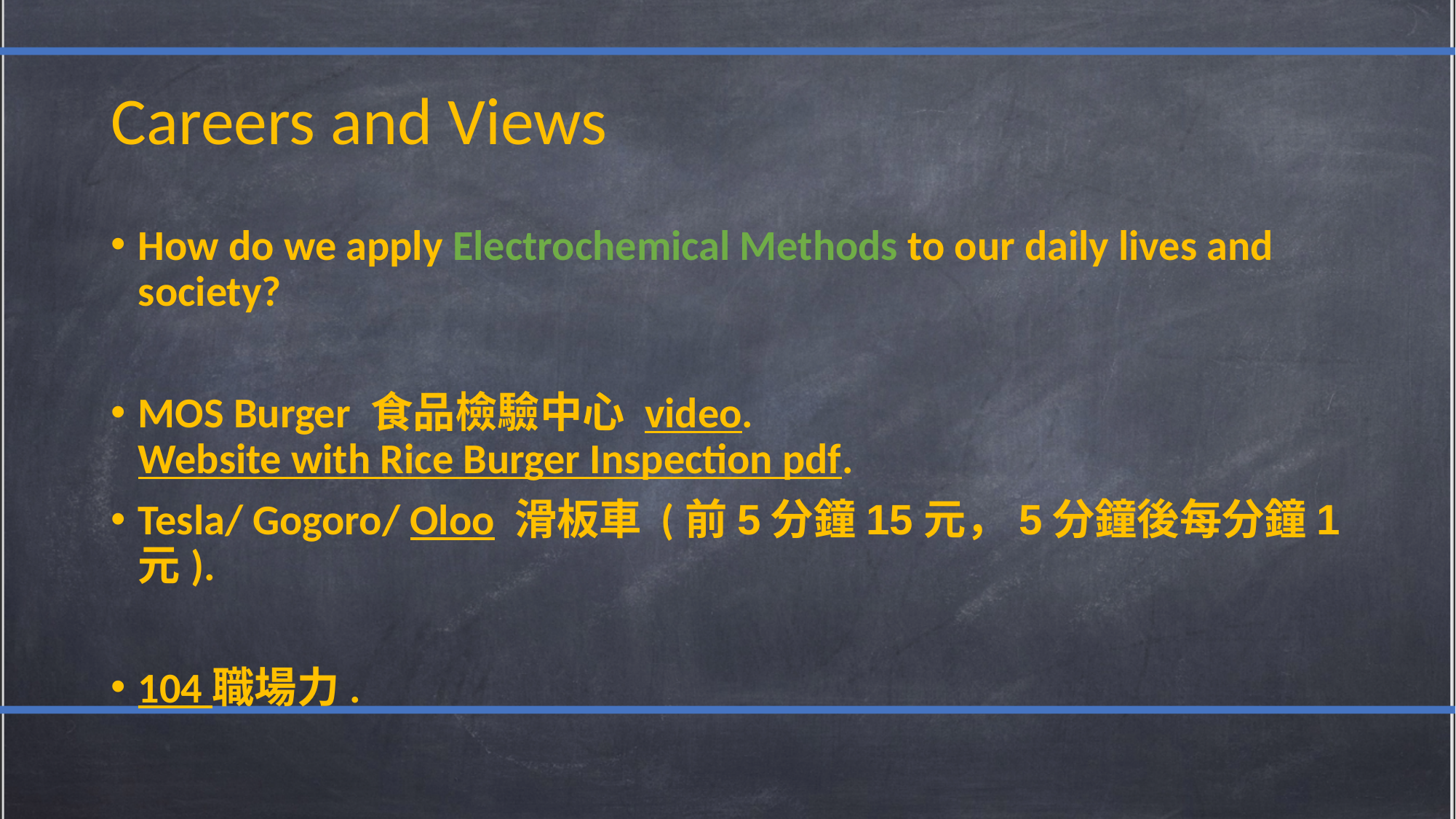

# Careers and Views
How do we apply Electrochemical Methods to our daily lives and society?

MOS Burger 食品檢驗中心 video. Website with Rice Burger Inspection pdf.
Tesla/ Gogoro/ Oloo 滑板車 (前5分鐘15元，5分鐘後每分鐘1元).

104 職場力.